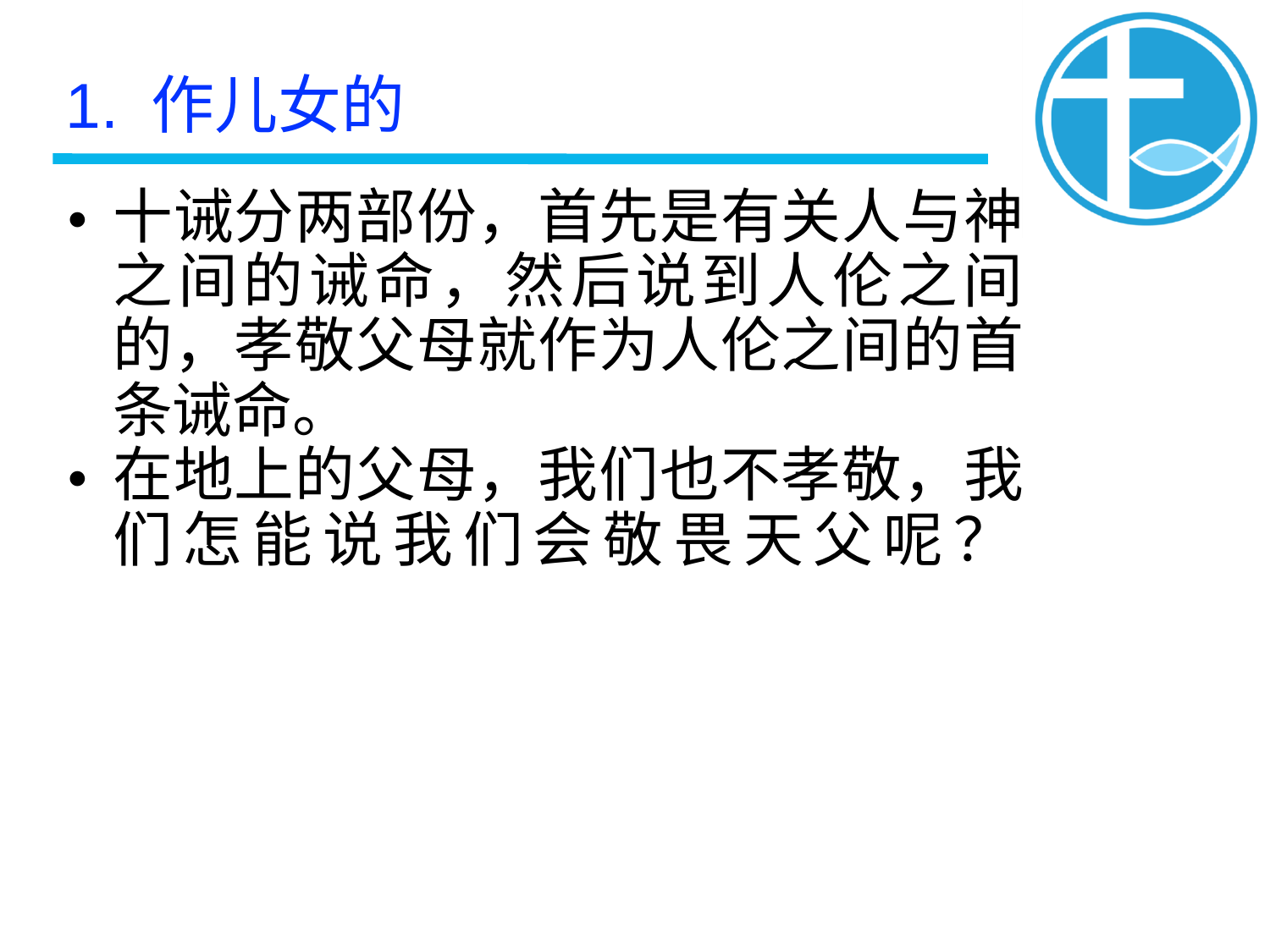

1. 作儿女的
十诫分两部份，首先是有关人与神之间的诫命，然后说到人伦之间的，孝敬父母就作为人伦之间的首条诫命。
在地上的父母，我们也不孝敬，我们怎能说我们会敬畏天父呢？